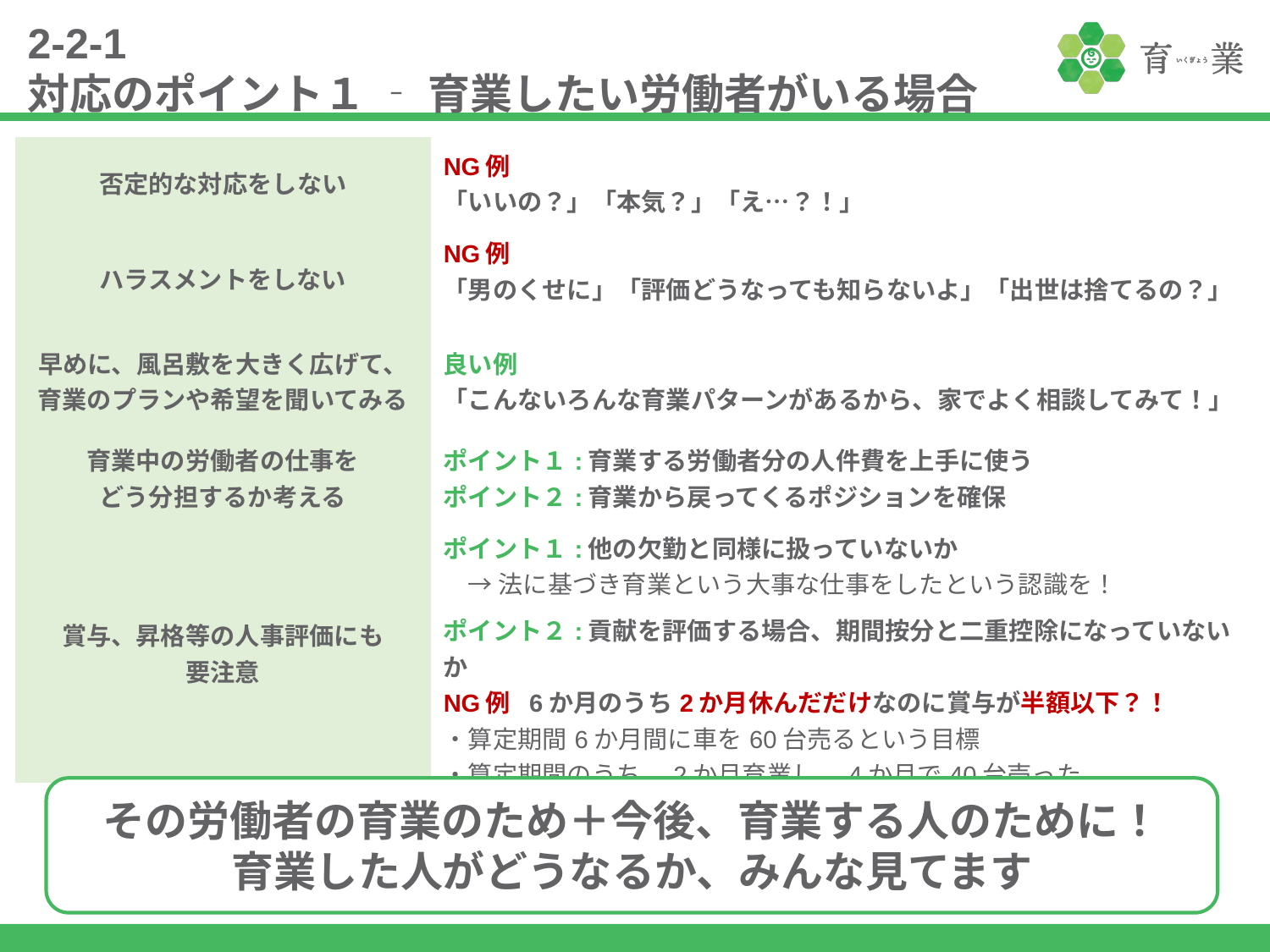

2-2-1
対応のポイント１ ‐ 育業したい労働者がいる場合
| 否定的な対応をしない | NG例 「いいの？」「本気？」「え…？！」 |
| --- | --- |
| ハラスメントをしない | NG例 「男のくせに」「評価どうなっても知らないよ」「出世は捨てるの？」 |
| 早めに、風呂敷を大きく広げて、 育業のプランや希望を聞いてみる | 良い例 「こんないろんな育業パターンがあるから、家でよく相談してみて！」 |
| 育業中の労働者の仕事を どう分担するか考える | ポイント１:育業する労働者分の人件費を上手に使う ポイント２:育業から戻ってくるポジションを確保 |
| 賞与、昇格等の人事評価にも 要注意 | ポイント１:他の欠勤と同様に扱っていないか 　→ 法に基づき育業という大事な仕事をしたという認識を！　　 ポイント２:貢献を評価する場合、期間按分と二重控除になっていないか NG例 6か月のうち2か月休んだだけなのに賞与が半額以下？！ ・算定期間6か月間に車を60台売るという目標 ・算定期間のうち、2か月育業し、4か月で40台売った 　→ 支給額＝満額支給分× 2/3（評価分）×2/3（期間按分） |
その労働者の育業のため＋今後、育業する人のために！
育業した人がどうなるか、みんな見てます